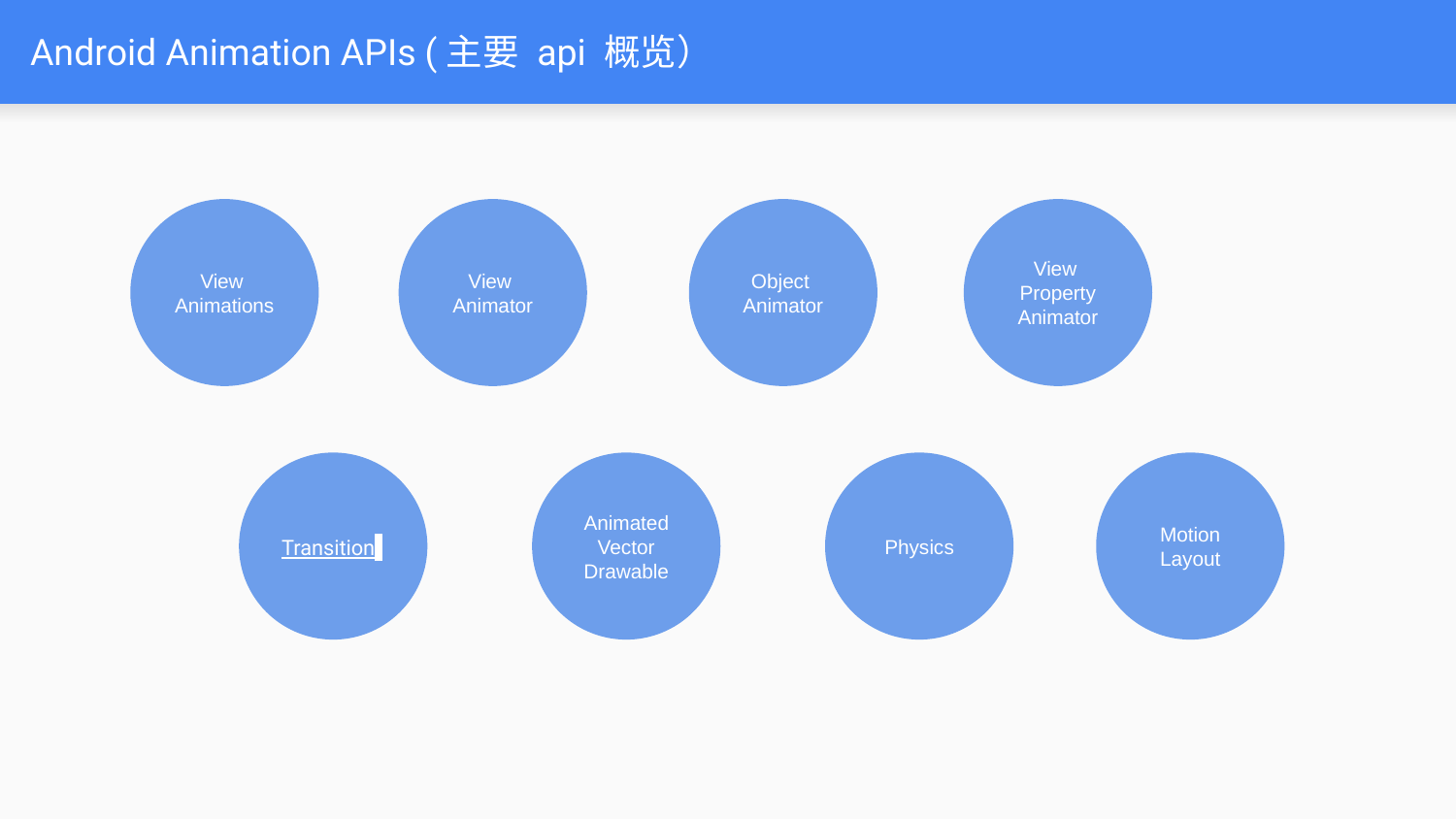

# Android Animation APIs (主要 api 概览）
View
Animations
View
Animator
Object
Animator
View
Property
Animator
Transition
Animated
Vector
Drawable
Physics
Motion
Layout